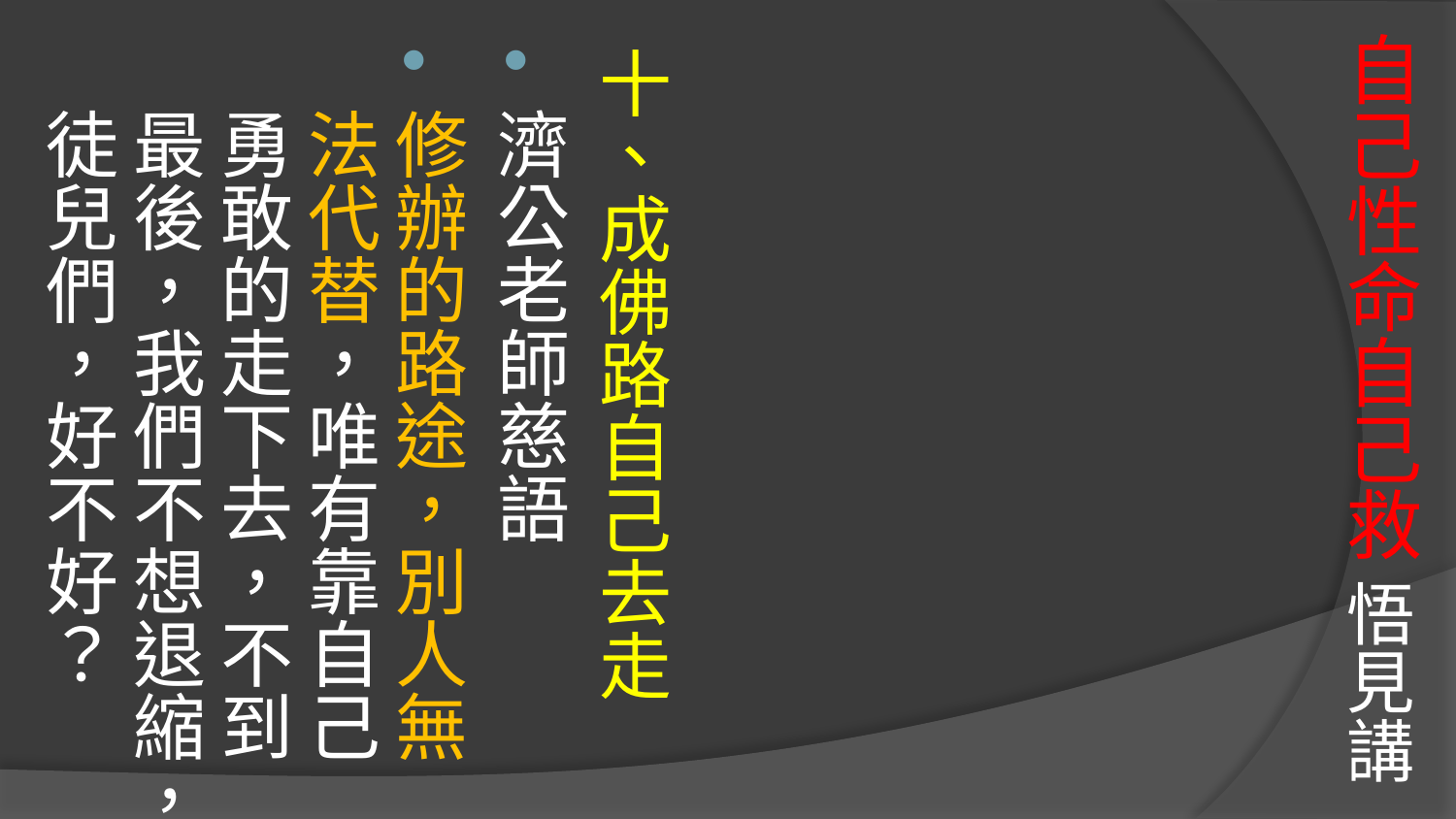

# 自己性命自己救 悟見講
十、成佛路自己去走
濟公老師慈語
修辦的路途，別人無法代替，唯有靠自己勇敢的走下去，不到最後，我們不想退縮，徒兒們，好不好？